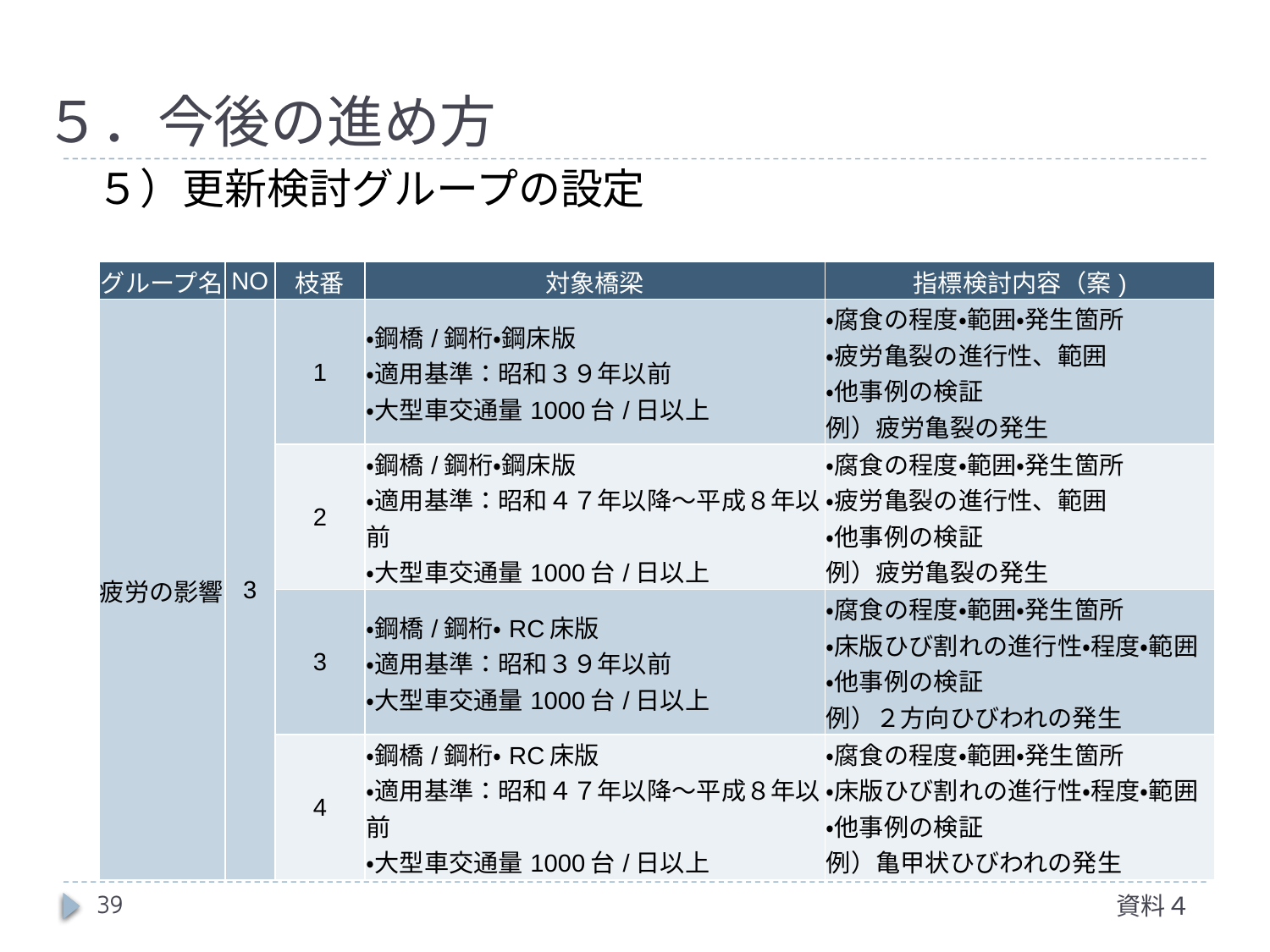

# ５．今後の進め方
５）更新検討グループの設定
| グループ名 | NO | 枝番 | 対象橋梁 | 指標検討内容（案) |
| --- | --- | --- | --- | --- |
| 疲労の影響 | 3 | 1 | ・鋼橋/鋼桁・鋼床版 ・適用基準：昭和３９年以前 ・大型車交通量1000台/日以上 | ・腐食の程度・範囲・発生箇所 ・疲労亀裂の進行性、範囲 ・他事例の検証 例）疲労亀裂の発生 |
|  |  | 2 | ・鋼橋/鋼桁・鋼床版 ・適用基準：昭和４７年以降～平成８年以前 ・大型車交通量1000台/日以上 | ・腐食の程度・範囲・発生箇所 ・疲労亀裂の進行性、範囲 ・他事例の検証 例）疲労亀裂の発生 |
|  |  | 3 | ・鋼橋/鋼桁・RC床版 ・適用基準：昭和３９年以前 ・大型車交通量1000台/日以上 | ・腐食の程度・範囲・発生箇所 ・床版ひび割れの進行性・程度・範囲 ・他事例の検証 例）２方向ひびわれの発生 |
|  |  | 4 | ・鋼橋/鋼桁・RC床版 ・適用基準：昭和４７年以降～平成８年以前 ・大型車交通量1000台/日以上 | ・腐食の程度・範囲・発生箇所 ・床版ひび割れの進行性・程度・範囲 ・他事例の検証 例）亀甲状ひびわれの発生 |
39
資料４